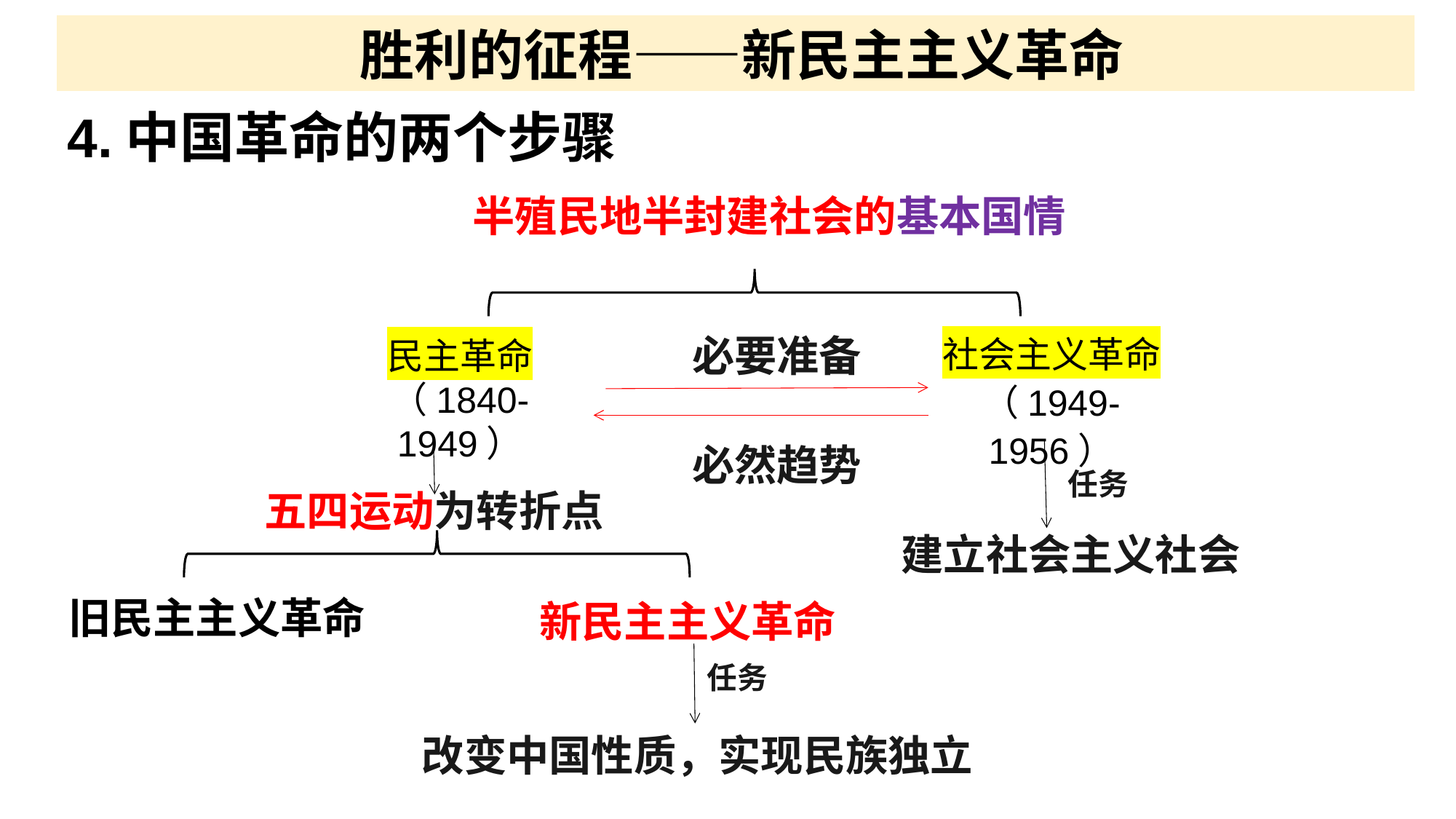

胜利的征程——新民主主义革命
4.中国革命的两个步骤
半殖民地半封建社会的基本国情

民主革命（1840-1949）
社会主义革命
（1949-1956）
必要准备
必然趋势
任务
建立社会主义社会

五四运动为转折点
旧民主主义革命
新民主主义革命
任务
改变中国性质，实现民族独立